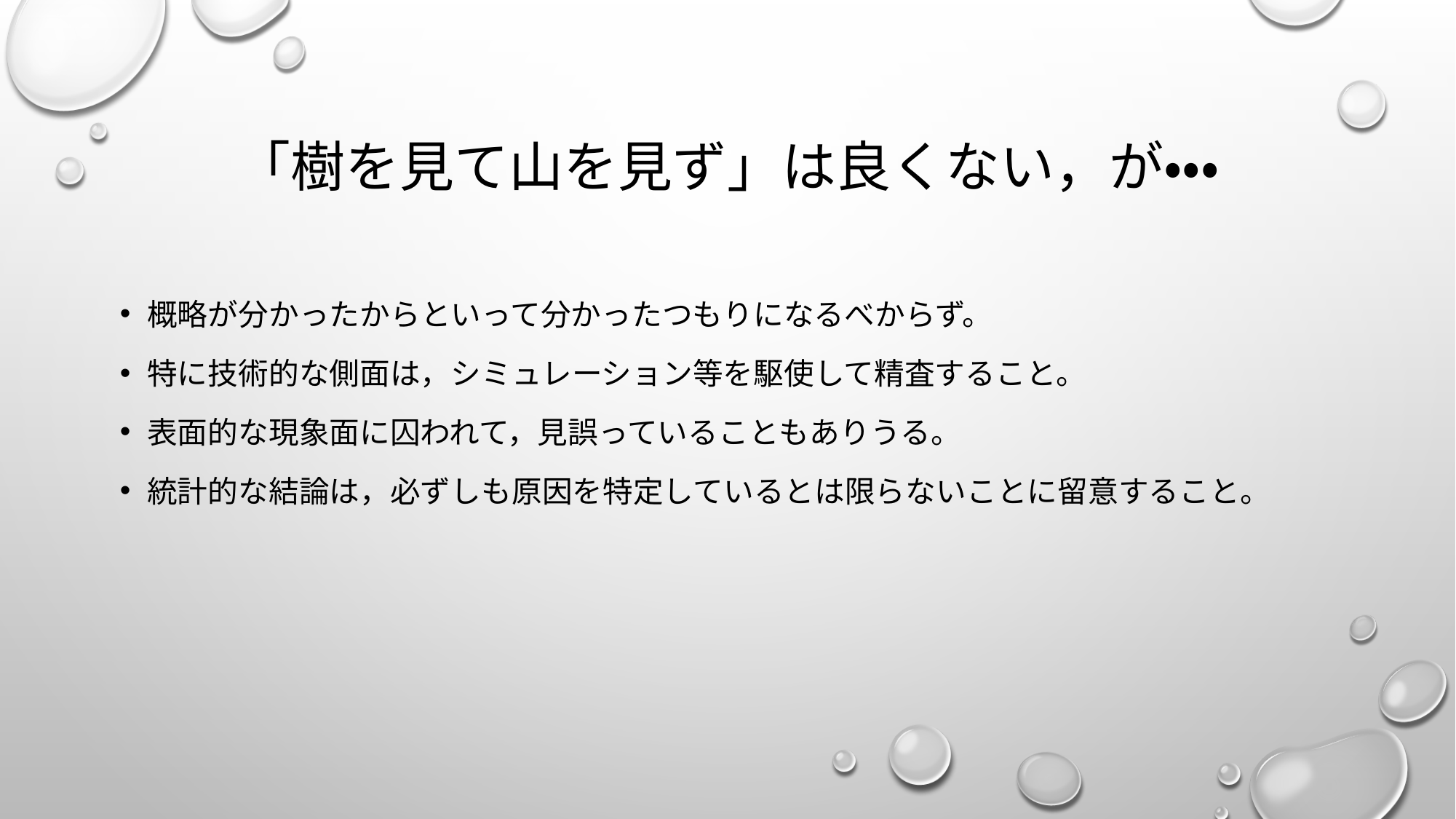

# 「樹を見て山を見ず」は良くない，が・・・
概略が分かったからといって分かったつもりになるべからず。
特に技術的な側面は，シミュレーション等を駆使して精査すること。
表面的な現象面に囚われて，見誤っていることもありうる。
統計的な結論は，必ずしも原因を特定しているとは限らないことに留意すること。